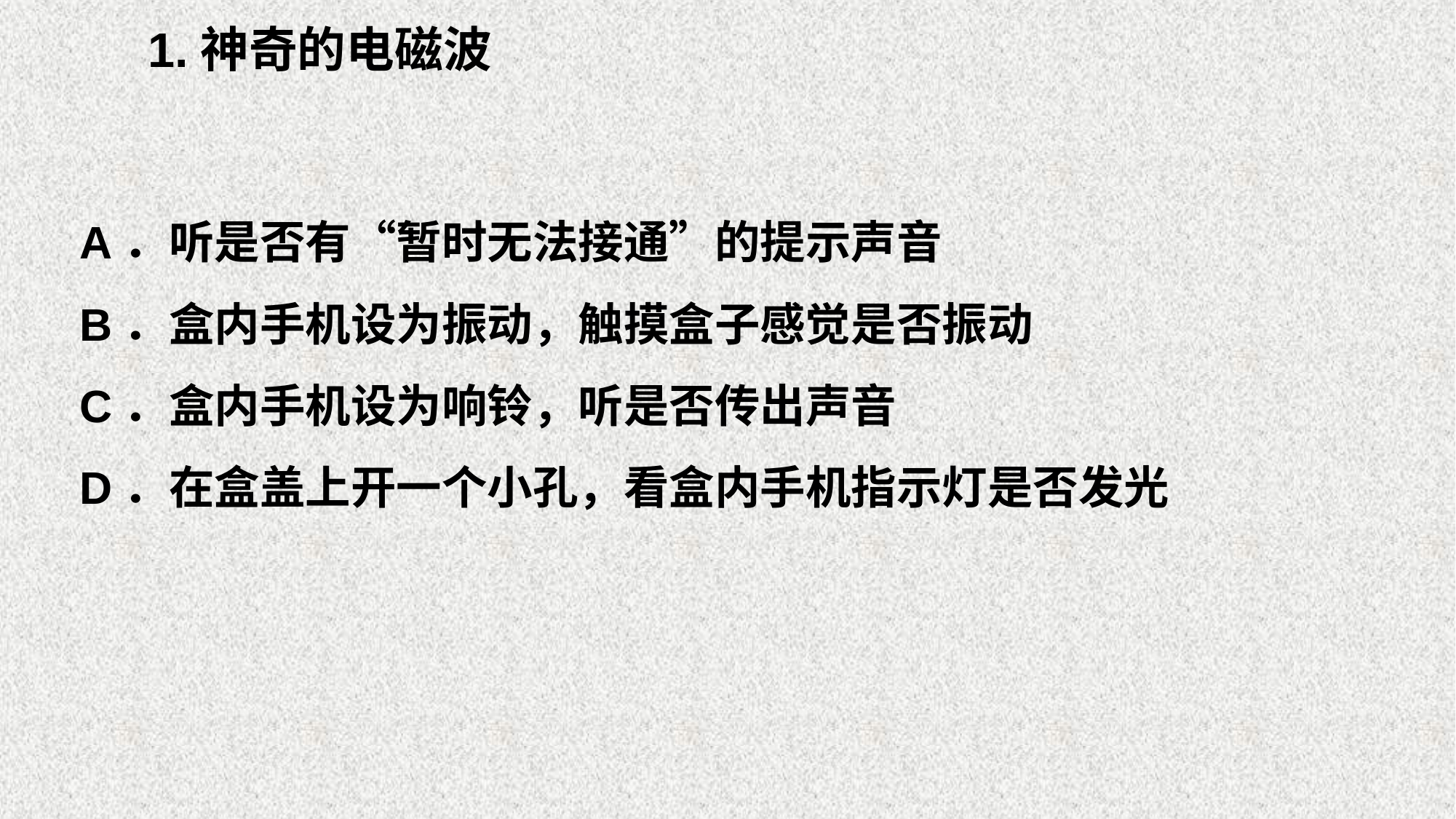

1.神奇的电磁波
A．听是否有“暂时无法接通”的提示声音
B．盒内手机设为振动，触摸盒子感觉是否振动
C．盒内手机设为响铃，听是否传出声音
D．在盒盖上开一个小孔，看盒内手机指示灯是否发光